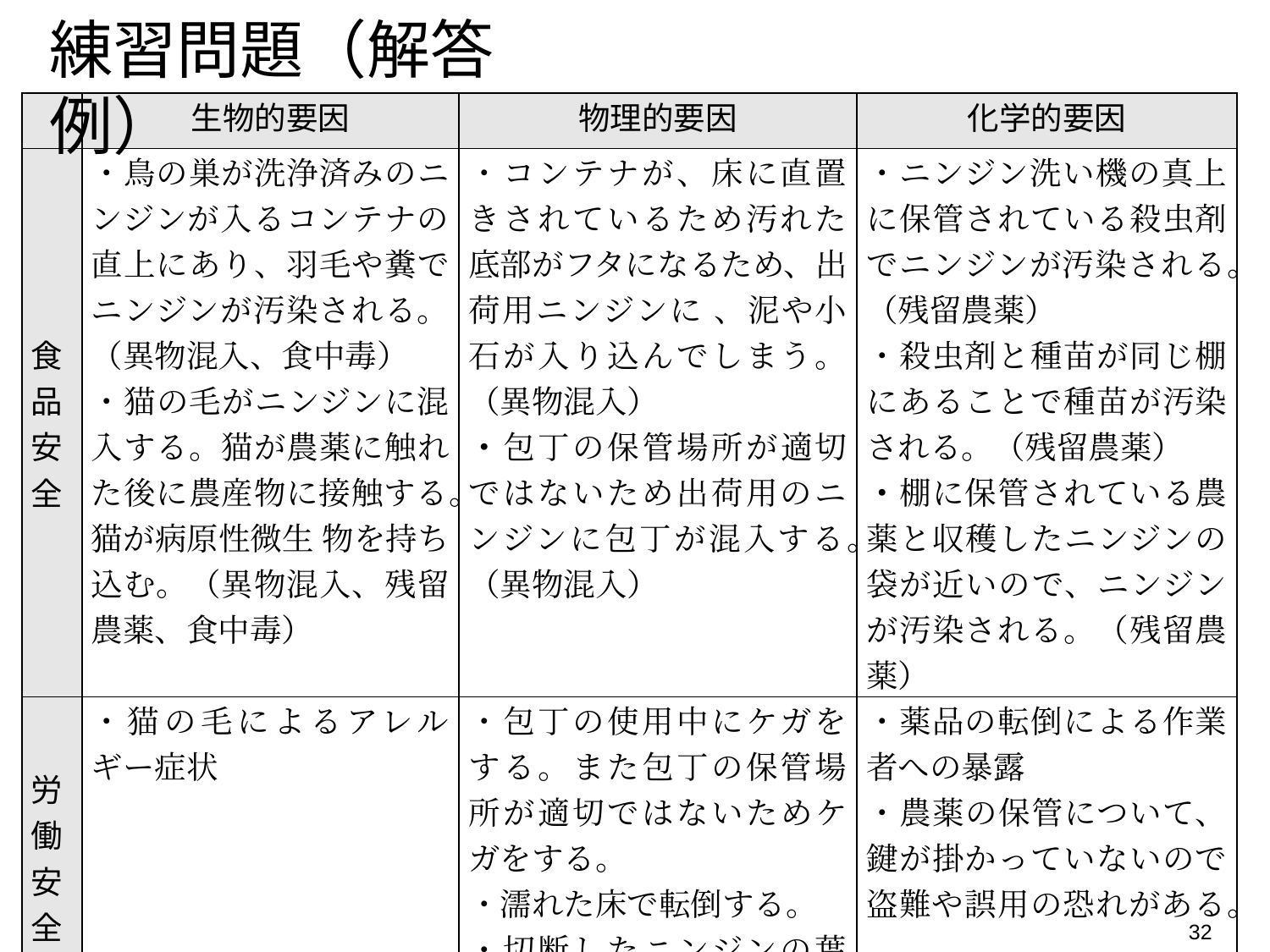

練習問題（解答例）
|  | 生物的要因 | 物理的要因 | 化学的要因 |
| --- | --- | --- | --- |
| 食品安全 | ・鳥の巣が洗浄済みのニンジンが入るコンテナの直上にあり、羽毛や糞でニンジンが汚染される。（異物混入、食中毒） ・猫の毛がニンジンに混入する。猫が農薬に触れた後に農産物に接触する。猫が病原性微生 物を持ち込む。（異物混入、残留農薬、食中毒） | ・コンテナが、床に直置きされているため汚れた底部がフタになるため、出荷用ニンジンに 、泥や小石が入り込んでしまう。（異物混入） ・包丁の保管場所が適切ではないため出荷用のニンジンに包丁が混入する。（異物混入） | ・ニンジン洗い機の真上に保管されている殺虫剤でニンジンが汚染される。（残留農薬） ・殺虫剤と種苗が同じ棚にあることで種苗が汚染される。（残留農薬） ・棚に保管されている農薬と収穫したニンジンの袋が近いので、ニンジンが汚染される。（残留農薬） |
| 労働安全 | ・猫の毛によるアレルギー症状 | ・包丁の使用中にケガをする。また包丁の保管場所が適切ではないためケガをする。 ・濡れた床で転倒する。 ・切断したニンジンの葉で転倒する。 | ・薬品の転倒による作業者への暴露 ・農薬の保管について、鍵が掛かっていないので盗難や誤用の恐れがある。 |
32